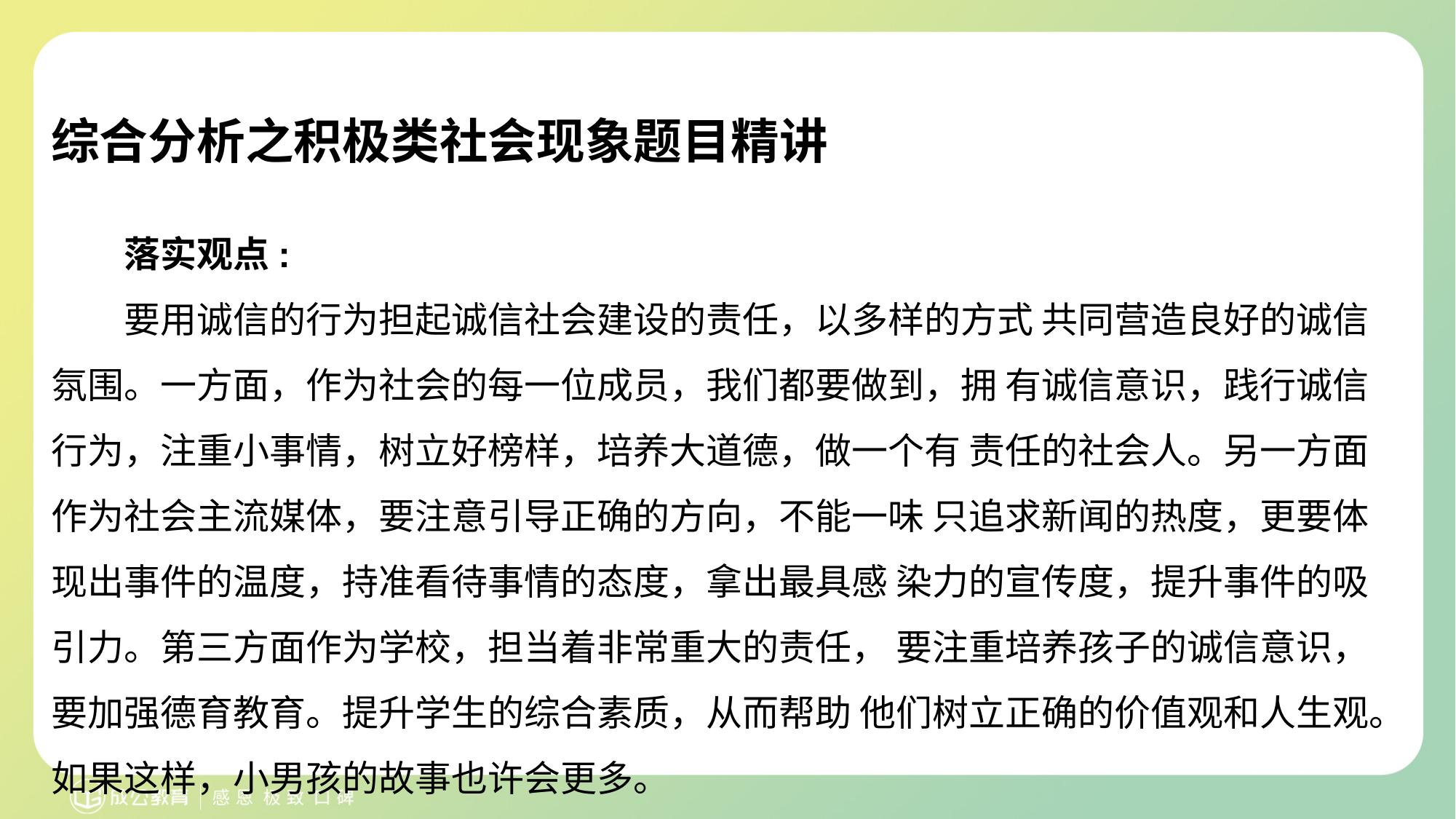

# 综合分析之积极类社会现象题目精讲

落实观点:
要用诚信的行为担起诚信社会建设的责任，以多样的方式 共同营造良好的诚信氛围。一方面，作为社会的每一位成员，我们都要做到，拥 有诚信意识，践行诚信行为，注重小事情，树立好榜样，培养大道德，做一个有 责任的社会人。另一方面作为社会主流媒体，要注意引导正确的方向，不能一味 只追求新闻的热度，更要体现出事件的温度，持准看待事情的态度，拿出最具感 染力的宣传度，提升事件的吸引力。第三方面作为学校，担当着非常重大的责任， 要注重培养孩子的诚信意识，要加强德育教育。提升学生的综合素质，从而帮助 他们树立正确的价值观和人生观。如果这样，小男孩的故事也许会更多。